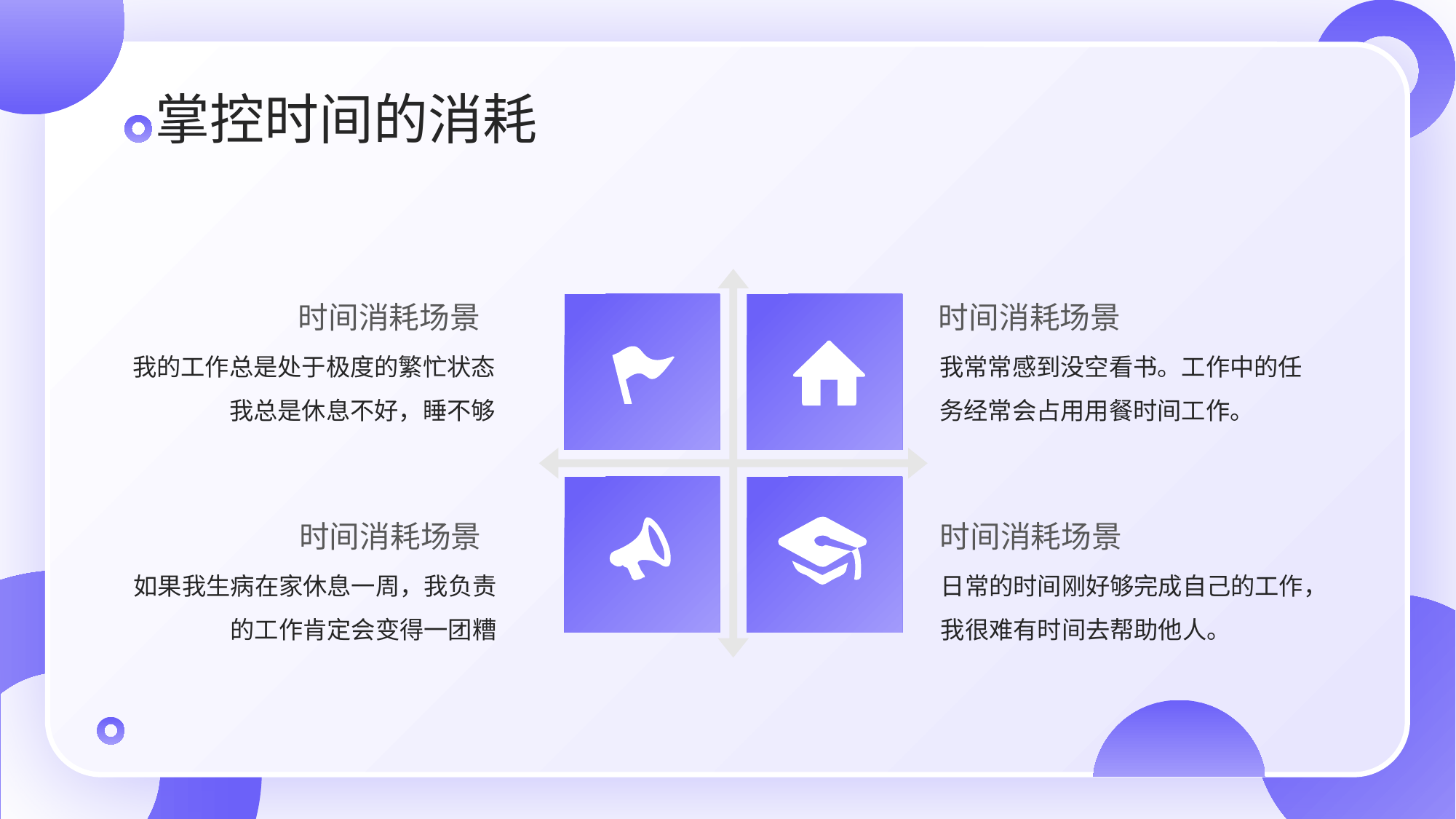

时间消耗场景
我的工作总是处于极度的繁忙状态我总是休息不好，睡不够
时间消耗场景
如果我生病在家休息一周，我负责的工作肯定会变得一团糟
时间消耗场景
我常常感到没空看书。工作中的任务经常会占用用餐时间工作。
时间消耗场景
日常的时间刚好够完成自己的工作，我很难有时间去帮助他人。